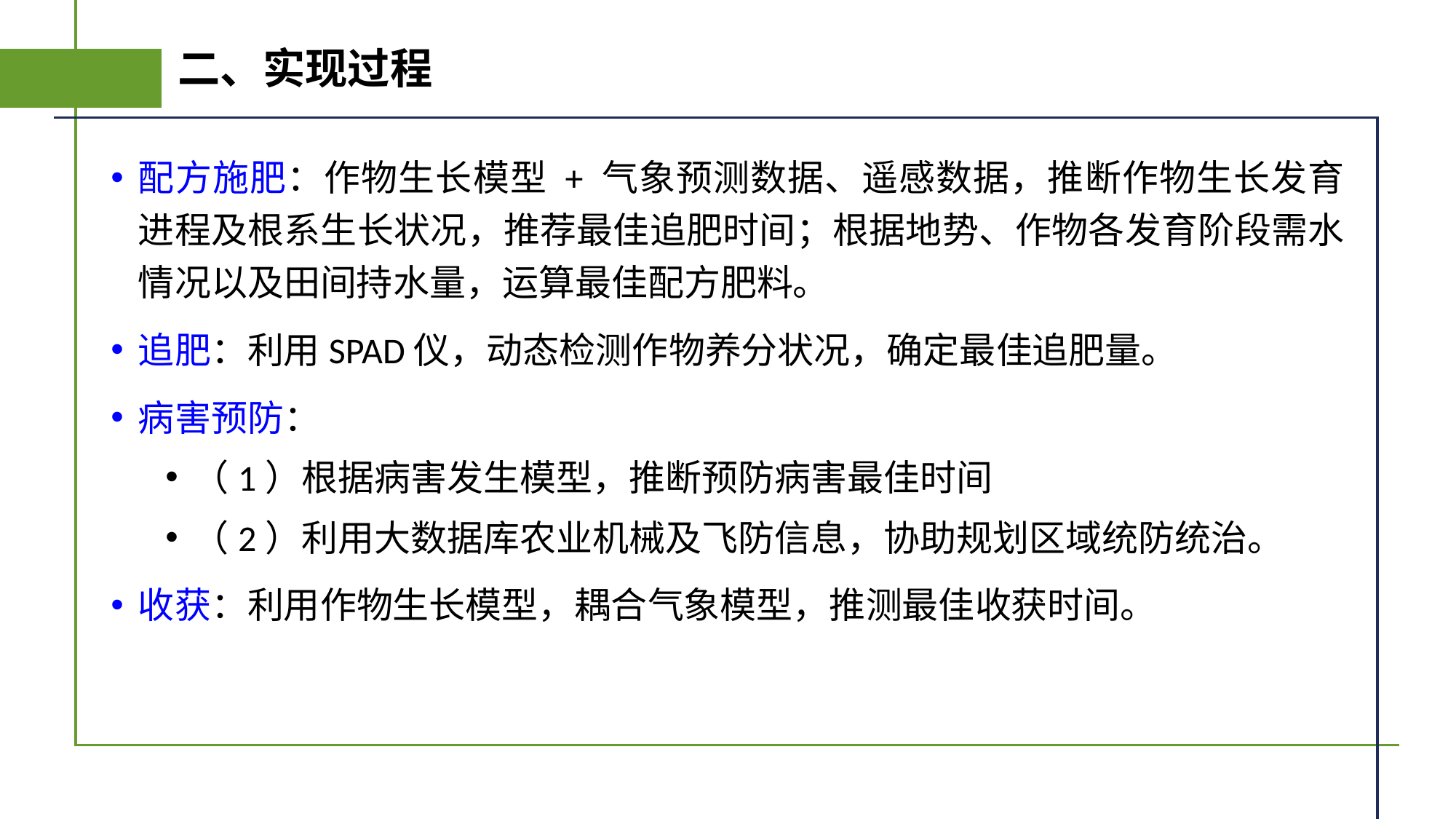

# 二、实现过程
配方施肥：作物生长模型 + 气象预测数据、遥感数据，推断作物生长发育进程及根系生长状况，推荐最佳追肥时间；根据地势、作物各发育阶段需水情况以及田间持水量，运算最佳配方肥料。
追肥：利用SPAD仪，动态检测作物养分状况，确定最佳追肥量。
病害预防：
（1）根据病害发生模型，推断预防病害最佳时间
（2）利用大数据库农业机械及飞防信息，协助规划区域统防统治。
收获：利用作物生长模型，耦合气象模型，推测最佳收获时间。